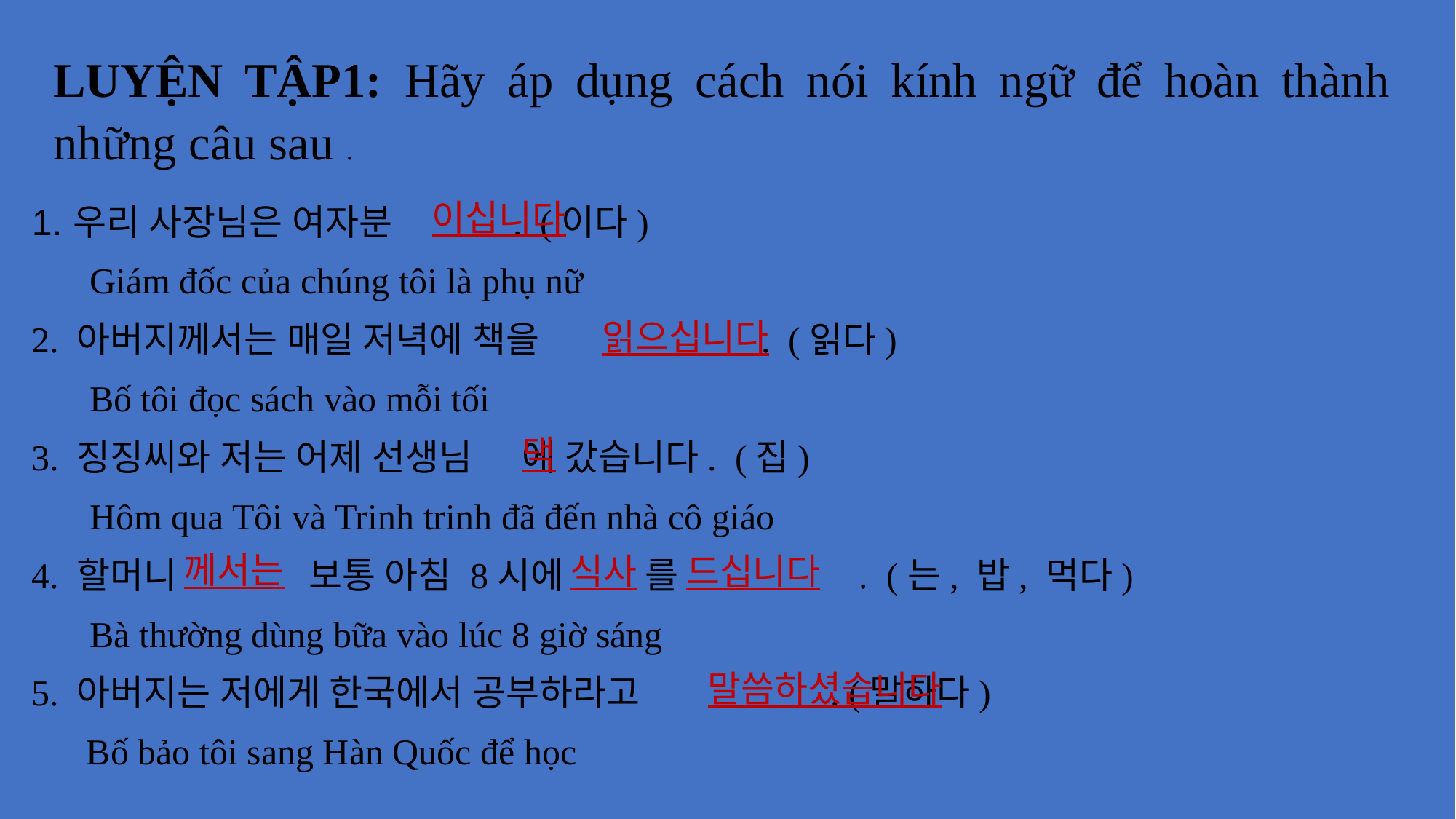

LUYỆN TẬP1: Hãy áp dụng cách nói kính ngữ để hoàn thành những câu sau .
이십니다
우리 사장님은 여자분           .  (이다)
Giám đốc của chúng tôi là phụ nữ
2. 아버지께서는 매일 저녁에 책을                     .  (읽다)
Bố tôi đọc sách vào mỗi tối
3. 징징씨와 저는 어제 선생님     에 갔습니다.  (집)
Hôm qua Tôi và Trinh trinh đã đến nhà cô giáo
4. 할머니             보통 아침 8시에        를                 .  (는, 밥, 먹다)
Bà thường dùng bữa vào lúc 8 giờ sáng
5. 아버지는 저에게 한국에서 공부하라고                    . (말하다)
Bố bảo tôi sang Hàn Quốc để học
읽으십니다
댁
께서는
식사
드십니다
말씀하셨습니다